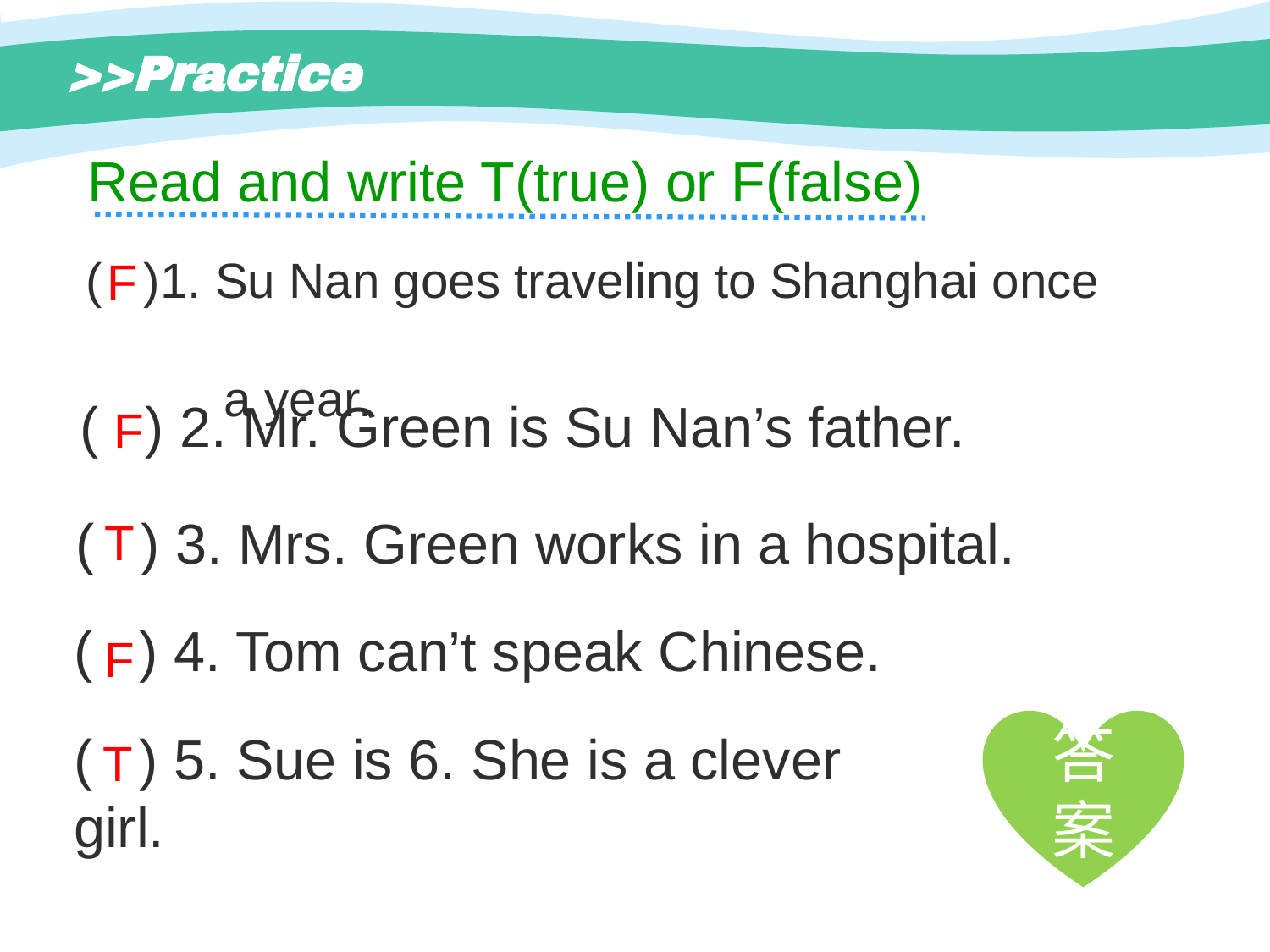

>>Practice
Read and write T(true) or F(false)
(   )1. Su Nan goes traveling to Shanghai once
          a year.
F
(   ) 2. Mr. Green is Su Nan’s father.
F
(   ) 3. Mrs. Green works in a hospital.
T
(   ) 4. Tom can’t speak Chinese.
F
答案
(   ) 5. Sue is 6. She is a clever girl.
T